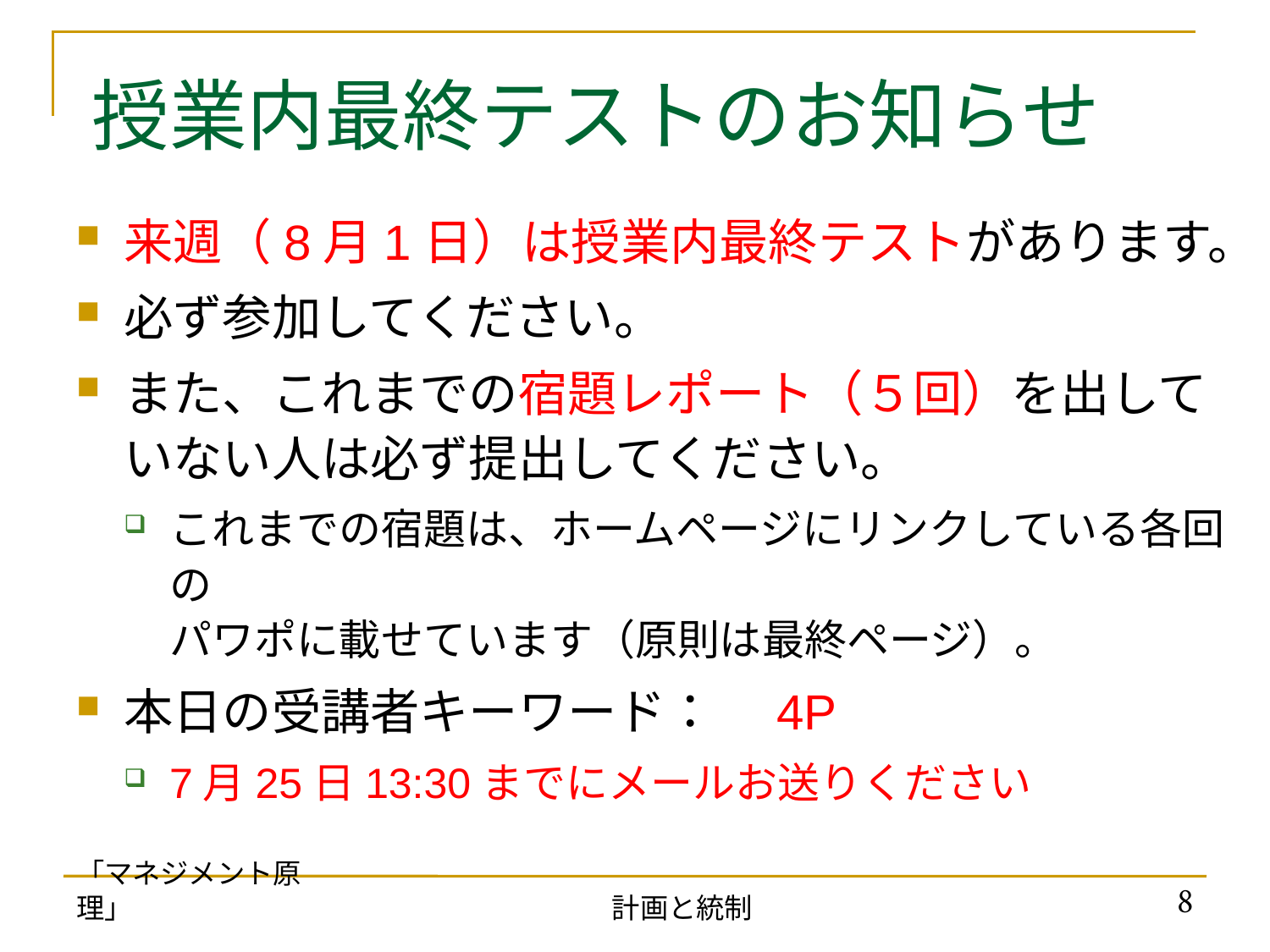

# 授業内最終テストのお知らせ
来週（8月1日）は授業内最終テストがあります。
必ず参加してください。
また、これまでの宿題レポート（５回）を出していない人は必ず提出してください。
これまでの宿題は、ホームページにリンクしている各回の
パワポに載せています（原則は最終ページ）。
本日の受講者キーワード：　4P
7月25日13:30までにメールお送りください
「マネジメント原理」
8
計画と統制